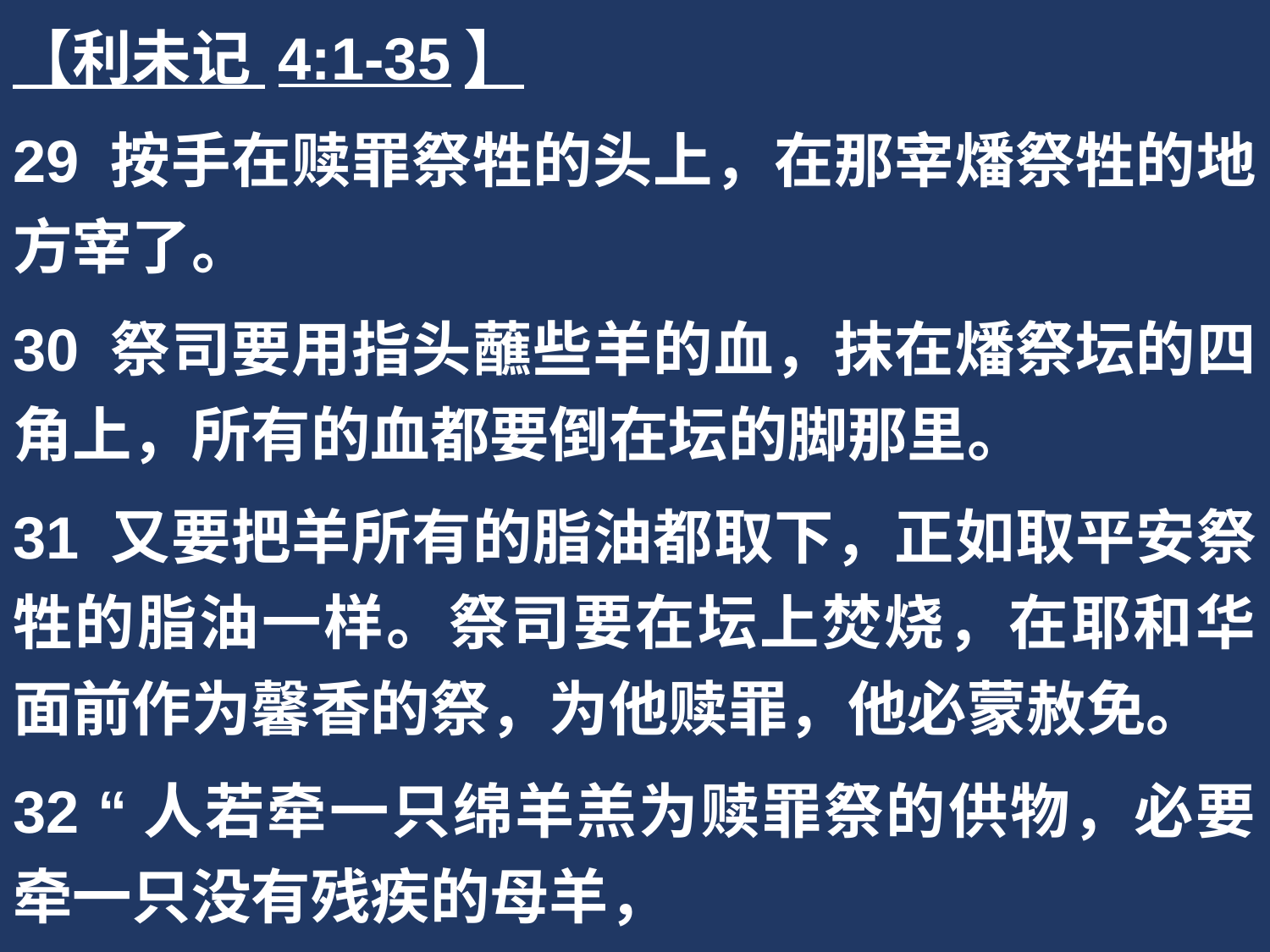

【利未记 4:1-35】
29 按手在赎罪祭牲的头上，在那宰燔祭牲的地方宰了。
30 祭司要用指头蘸些羊的血，抹在燔祭坛的四角上，所有的血都要倒在坛的脚那里。
31 又要把羊所有的脂油都取下，正如取平安祭牲的脂油一样。祭司要在坛上焚烧，在耶和华面前作为馨香的祭，为他赎罪，他必蒙赦免。
32 “人若牵一只绵羊羔为赎罪祭的供物，必要牵一只没有残疾的母羊，